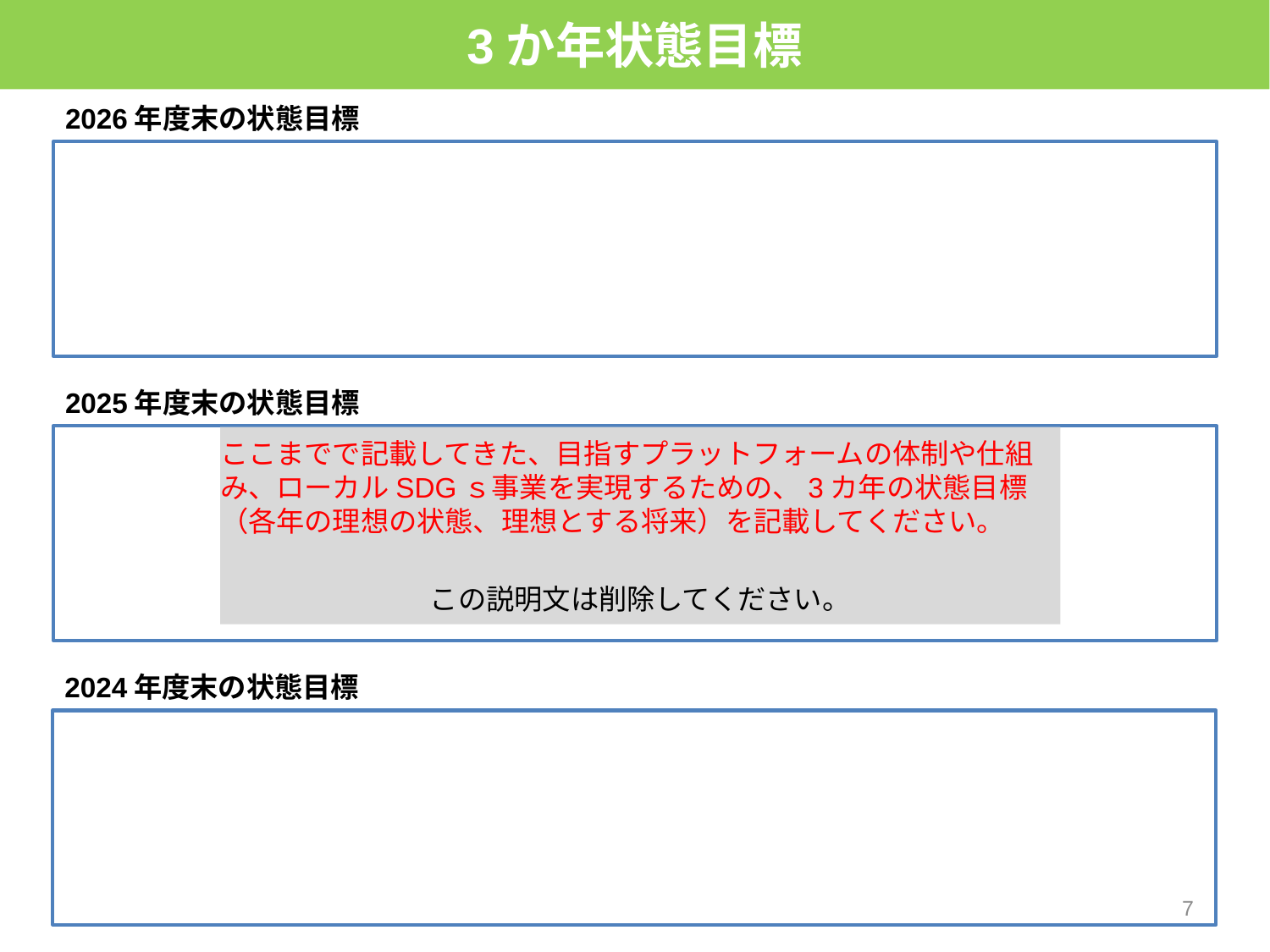

3か年状態目標
2026年度末の状態目標

2025年度末の状態目標

ここまでで記載してきた、目指すプラットフォームの体制や仕組み、ローカルSDGｓ事業を実現するための、3カ年の状態目標（各年の理想の状態、理想とする将来）を記載してください。

この説明文は削除してください。
2024年度末の状態目標

7